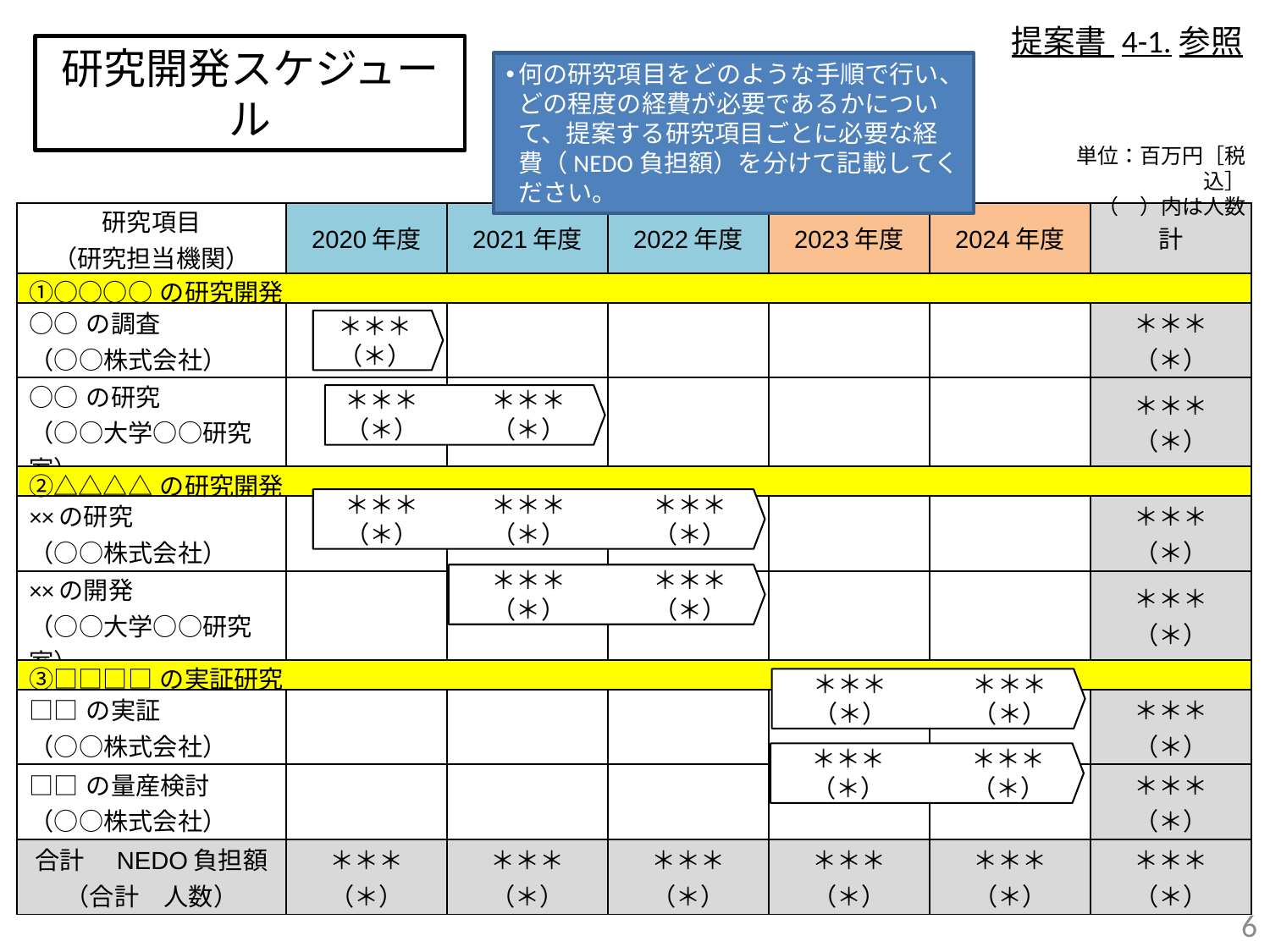

提案書 4-1.参照
研究開発スケジュール
何の研究項目をどのような手順で行い、どの程度の経費が必要であるかについて、提案する研究項目ごとに必要な経費（NEDO負担額）を分けて記載してください。
単位：百万円［税込］
（　）内は人数
| 研究項目 （研究担当機関） | 2020年度 | 2021年度 | 2022年度 | 2023年度 | 2024年度 | 計 |
| --- | --- | --- | --- | --- | --- | --- |
| ①○○○○の研究開発 |  |  |  |  |  |  |
| ○○の調査 （○○株式会社） |  |  |  |  |  | ＊＊＊ （＊） |
| ○○の研究 （○○大学○○研究室） |  |  |  |  |  | ＊＊＊ （＊） |
| ②△△△△の研究開発 |  |  |  |  |  |  |
| ××の研究 （○○株式会社） |  |  |  |  |  | ＊＊＊ （＊） |
| ××の開発 （○○大学○○研究室） |  |  |  |  |  | ＊＊＊ （＊） |
| ③□□□□の実証研究 |  |  |  |  |  |  |
| □□の実証 （○○株式会社） |  |  |  |  |  | ＊＊＊ （＊） |
| □□の量産検討 （○○株式会社） |  |  |  |  |  | ＊＊＊ （＊） |
| 合計　NEDO負担額 （合計　人数） | ＊＊＊ （＊） | ＊＊＊ （＊） | ＊＊＊ （＊） | ＊＊＊ （＊） | ＊＊＊ （＊） | ＊＊＊ （＊） |
＊＊＊
（＊）
＊＊＊
（＊）
＊＊＊
（＊）

＊＊＊
（＊）
＊＊＊
（＊）
＊＊＊
（＊）

＊＊＊
（＊）
＊＊＊
（＊）

＊＊＊
（＊）
＊＊＊
（＊）

＊＊＊
（＊）
＊＊＊
（＊）

6